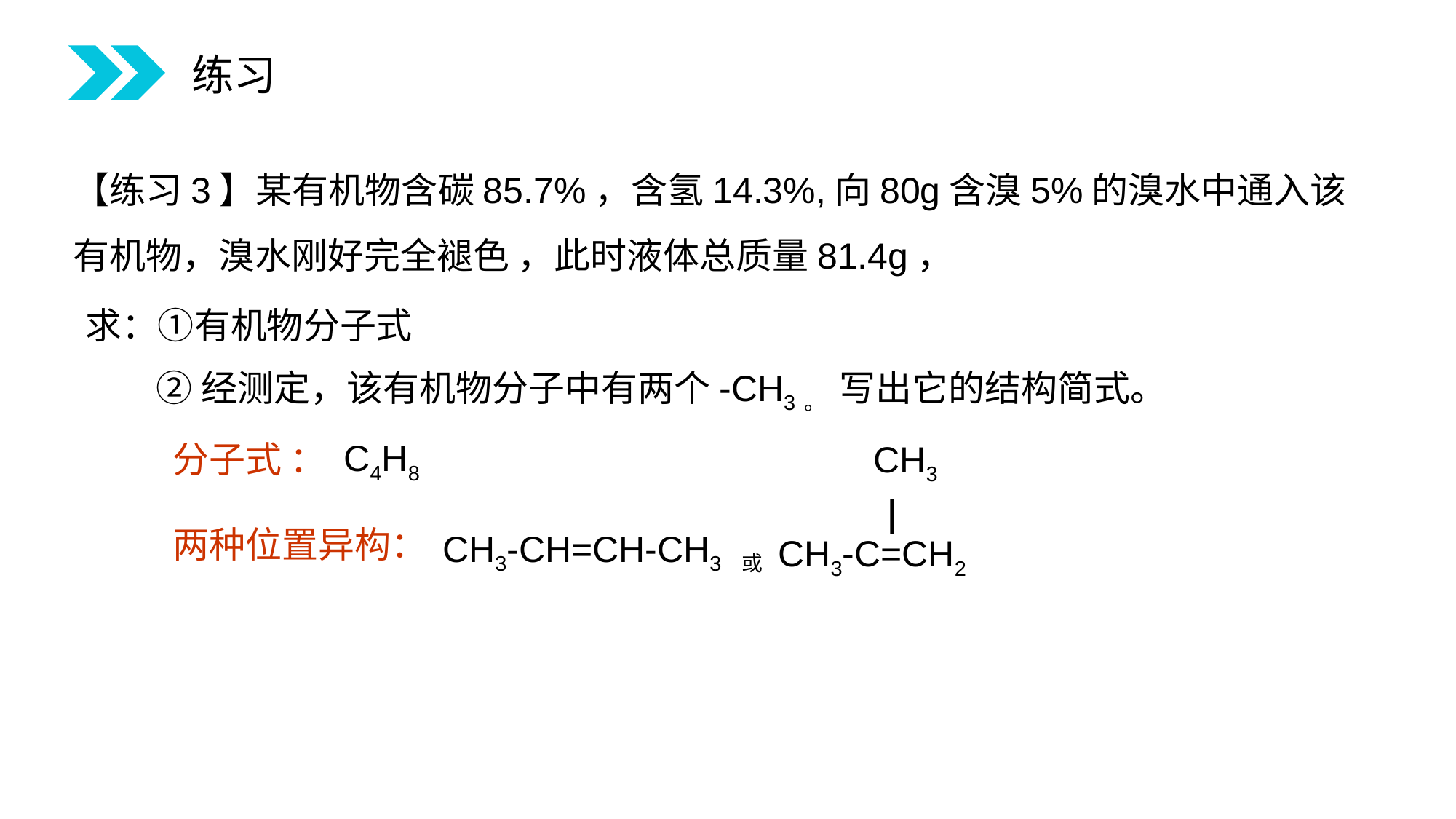

练习
【练习3】某有机物含碳85.7%，含氢14.3%,向80g含溴5%的溴水中通入该有机物，溴水刚好完全褪色 ，此时液体总质量81.4g，
求：①有机物分子式
②经测定，该有机物分子中有两个-CH3。   写出它的结构简式。
C4H8
 分子式 ：
CH3

CH3-C=CH2
 两种位置异构：
CH3-CH=CH-CH3  或